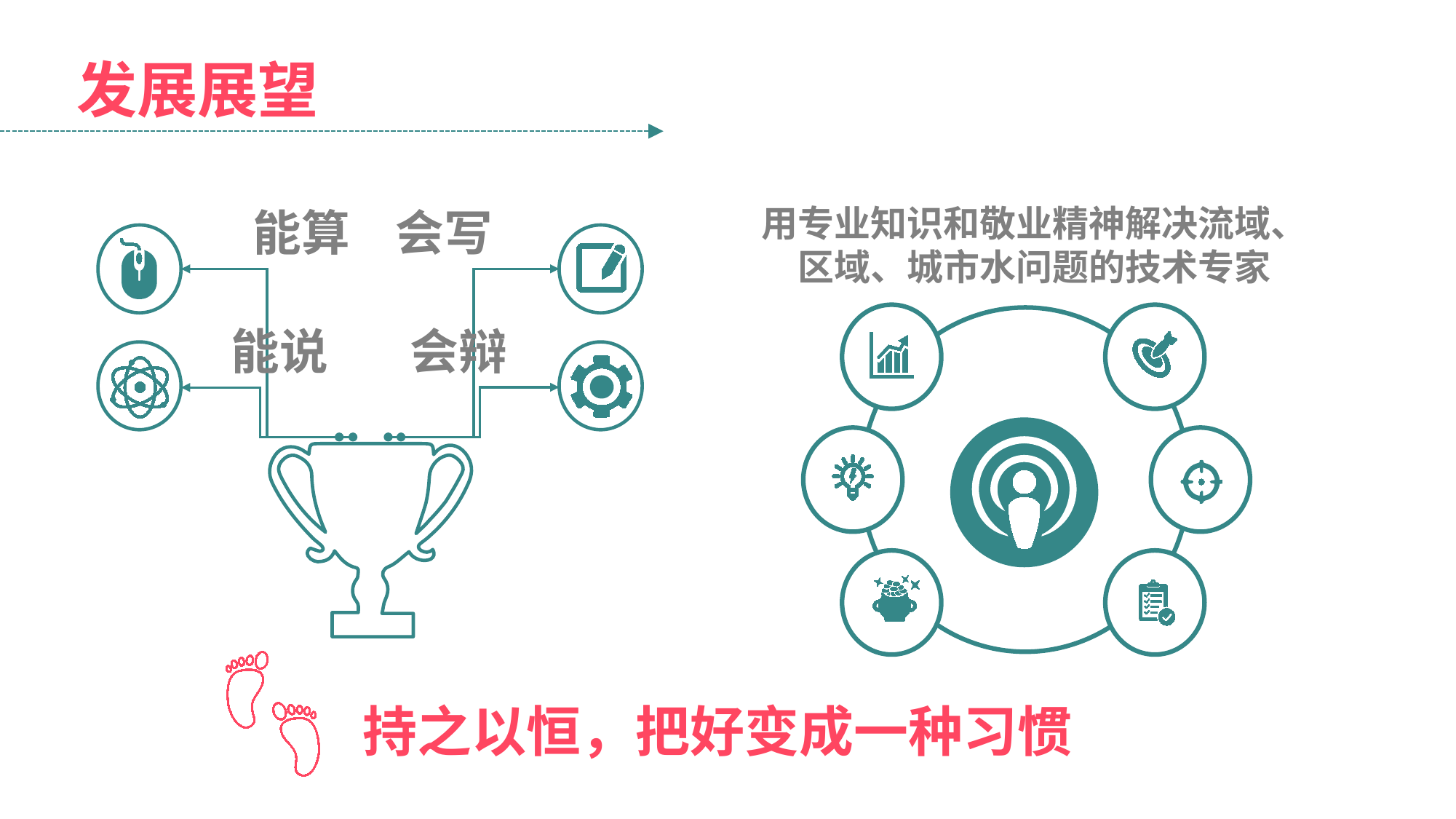

发展展望
用专业知识和敬业精神解决流域、区域、城市水问题的技术专家
会写
能算

会辩
能说

持之以恒，把好变成一种习惯